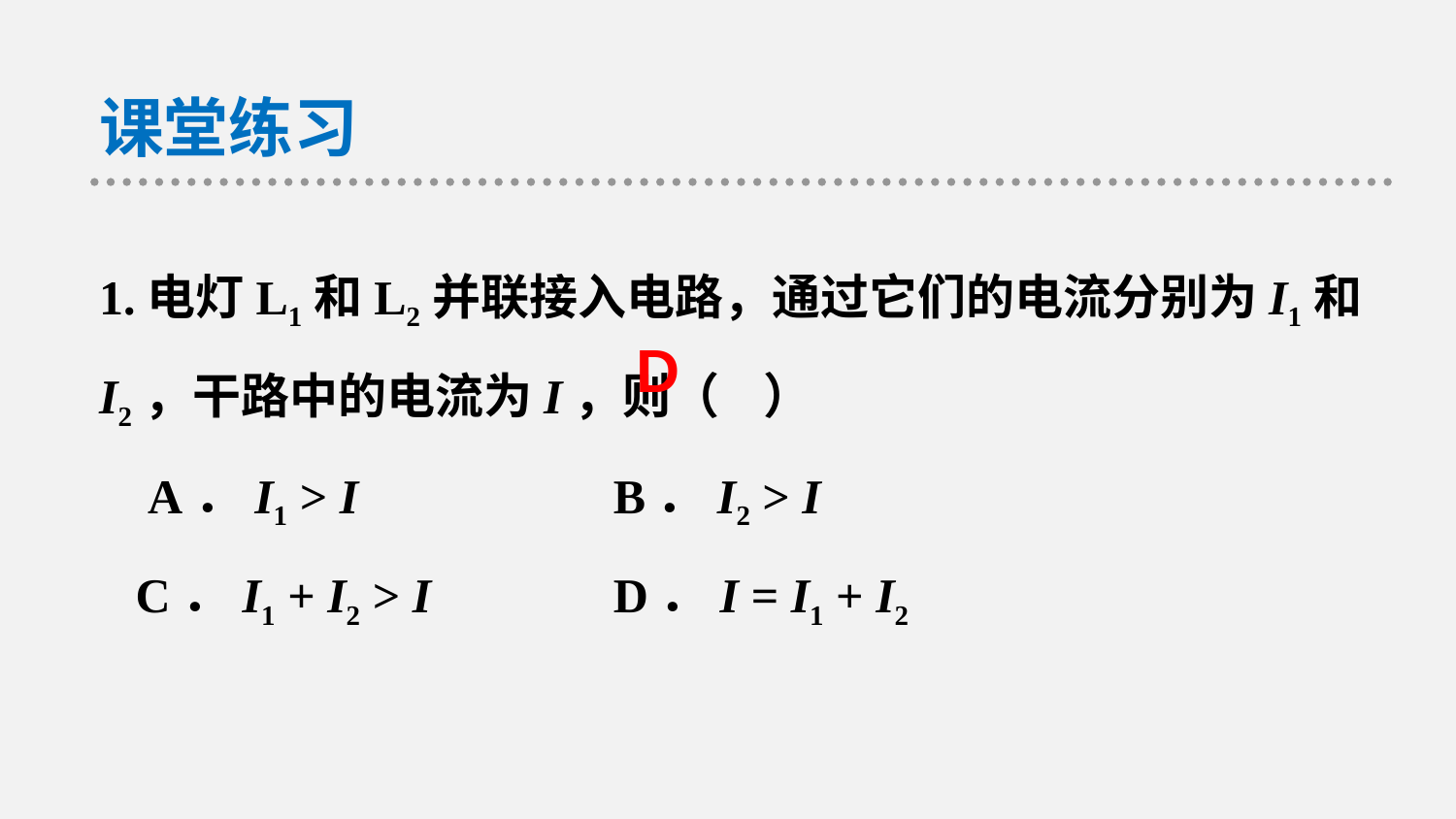

课堂练习
1.电灯L1和L2并联接入电路，通过它们的电流分别为I1和I2，干路中的电流为I，则（    ）
    A．I1 > I                     B．I2 > I
   C．I1 + I2 > I               D．I = I1 + I2

D